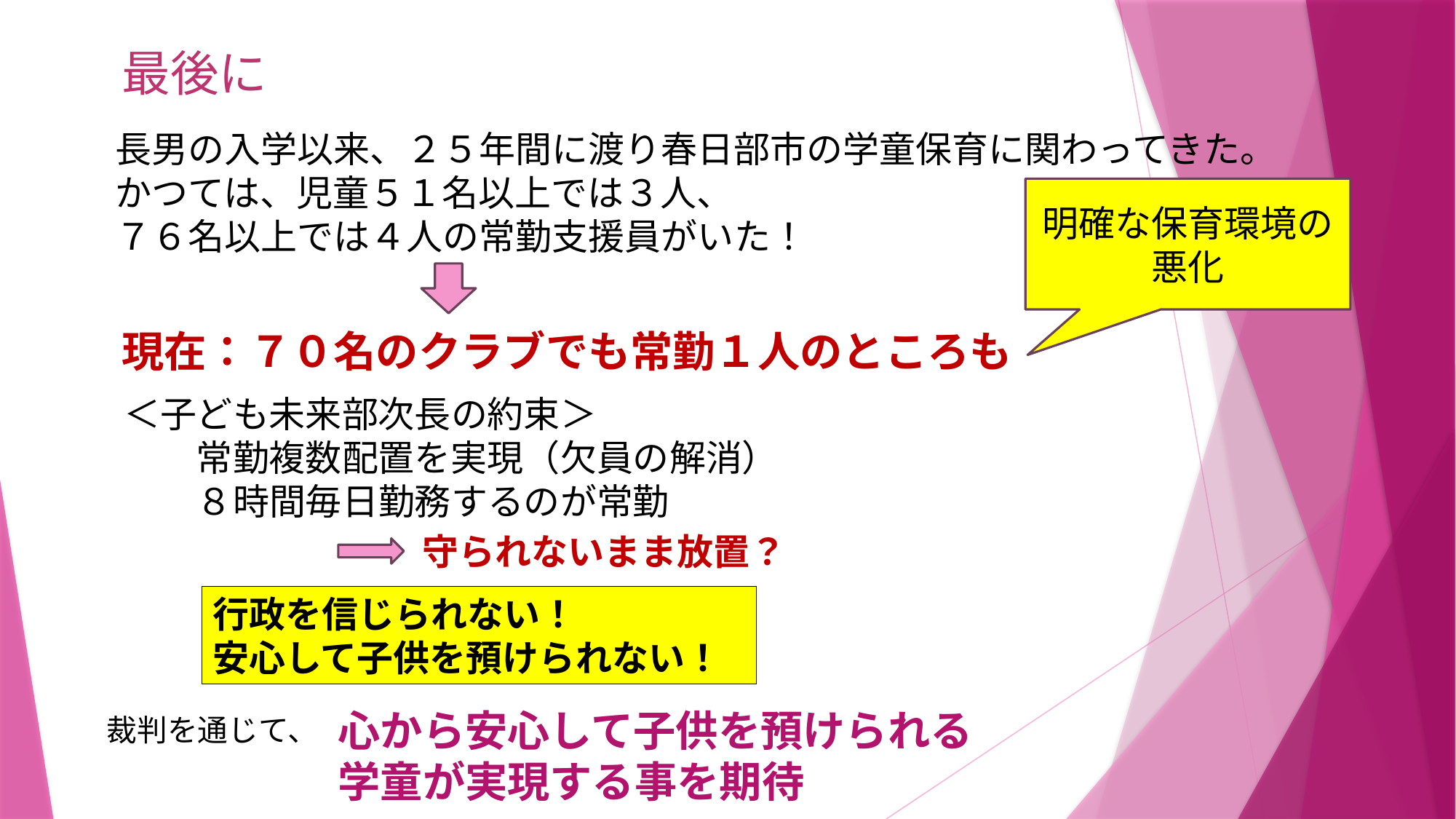

最後に
長男の入学以来、２５年間に渡り春日部市の学童保育に関わってきた。
かつては、児童５１名以上では３人、
７６名以上では４人の常勤支援員がいた！
明確な保育環境の悪化

現在：７０名のクラブでも常勤１人のところも
＜子ども未来部次長の約束＞
　　常勤複数配置を実現（欠員の解消）
　　８時間毎日勤務するのが常勤
守られないまま放置？

行政を信じられない！
安心して子供を預けられない！
心から安心して子供を預けられる
学童が実現する事を期待
裁判を通じて、